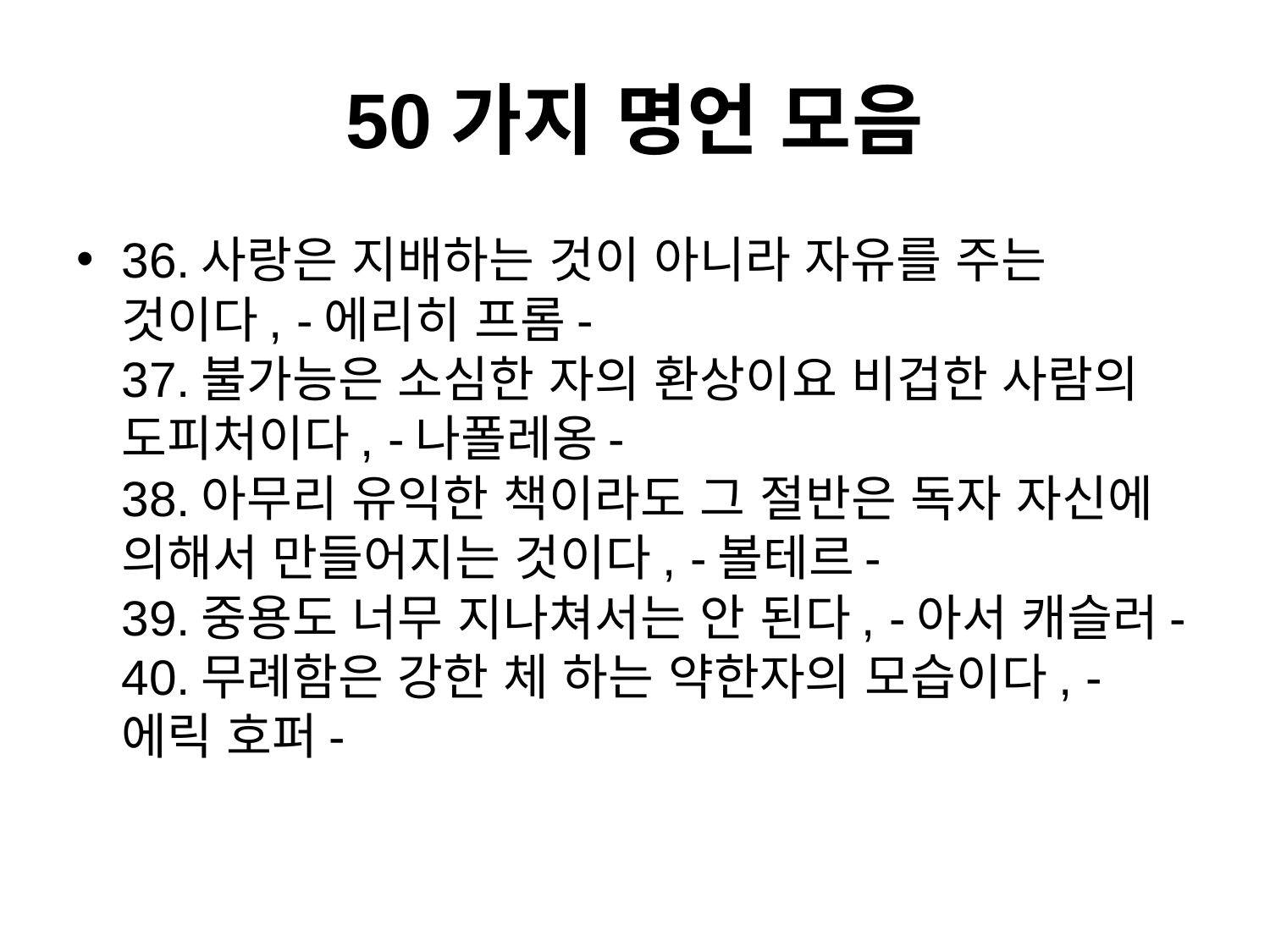

# 50가지 명언 모음
36.사랑은 지배하는 것이 아니라 자유를 주는 것이다, -에리히 프롬-
37.불가능은 소심한 자의 환상이요 비겁한 사람의 도피처이다, -나폴레옹-
38.아무리 유익한 책이라도 그 절반은 독자 자신에 의해서 만들어지는 것이다, -볼테르-
39.중용도 너무 지나쳐서는 안 된다, -아서 캐슬러-
40.무례함은 강한 체 하는 약한자의 모습이다, -에릭 호퍼-